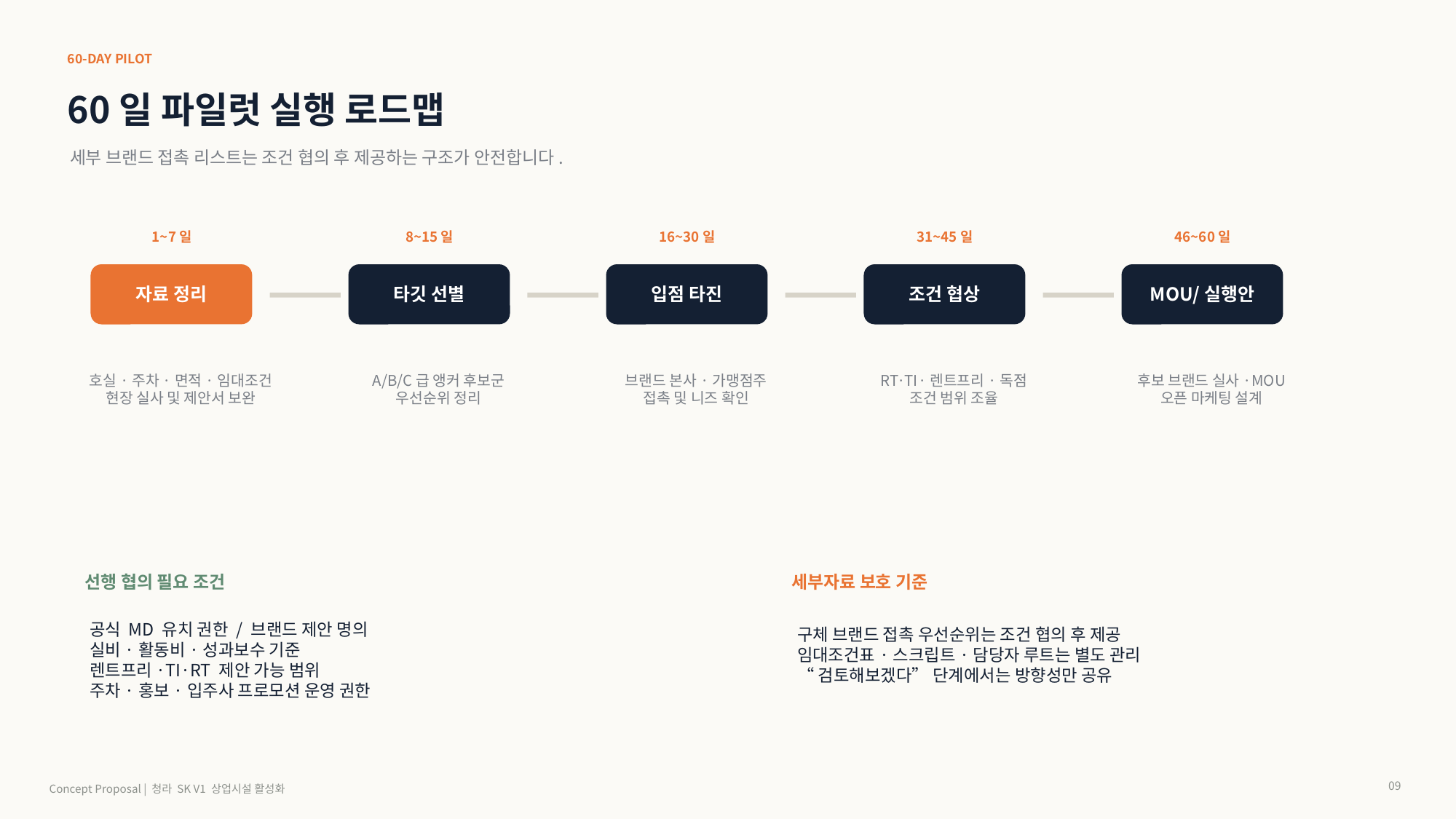

60-DAY PILOT
60일 파일럿 실행 로드맵
세부 브랜드 접촉 리스트는 조건 협의 후 제공하는 구조가 안전합니다.
1~7일
8~15일
16~30일
31~45일
46~60일

자료 정리
타깃 선별
입점 타진
조건 협상
MOU/실행안

호실·주차·면적·임대조건
현장 실사 및 제안서 보완
A/B/C급 앵커 후보군
우선순위 정리
브랜드 본사·가맹점주
접촉 및 니즈 확인
RT·TI·렌트프리·독점
조건 범위 조율
후보 브랜드 실사·MOU
오픈 마케팅 설계
선행 협의 필요 조건
세부자료 보호 기준
공식 MD 유치 권한 / 브랜드 제안 명의
실비·활동비·성과보수 기준
렌트프리·TI·RT 제안 가능 범위
주차·홍보·입주사 프로모션 운영 권한
구체 브랜드 접촉 우선순위는 조건 협의 후 제공
임대조건표·스크립트·담당자 루트는 별도 관리
“검토해보겠다” 단계에서는 방향성만 공유
09
Concept Proposal | 청라 SK V1 상업시설 활성화